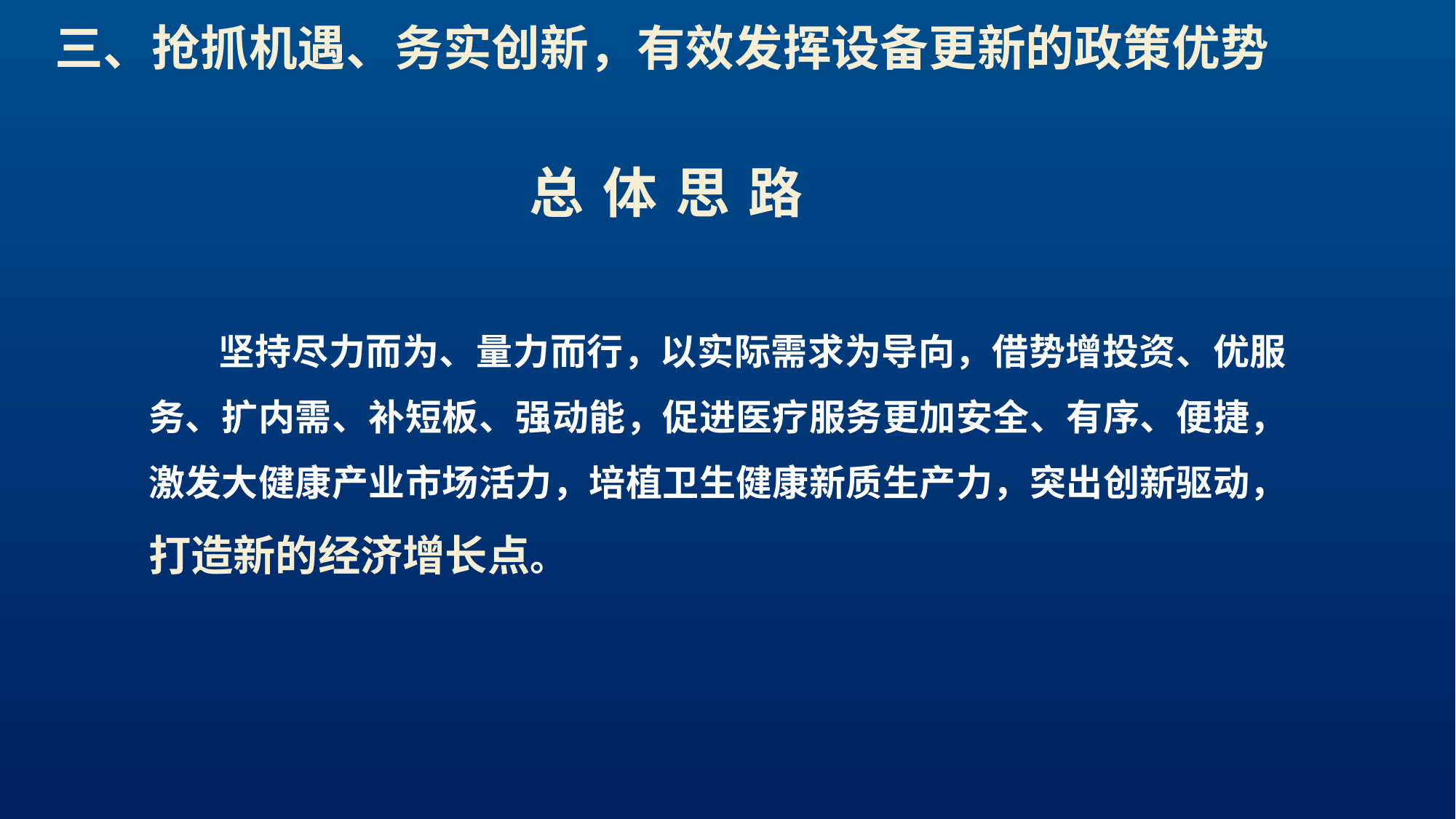

三、抢抓机遇、务实创新，有效发挥设备更新的政策优势
总 体 思 路
       坚持尽力而为、量力而行，以实际需求为导向，借势增投资、优服务、扩内需、补短板、强动能，促进医疗服务更加安全、有序、便捷，激发大健康产业市场活力，培植卫生健康新质生产力，突出创新驱动，打造新的经济增长点。